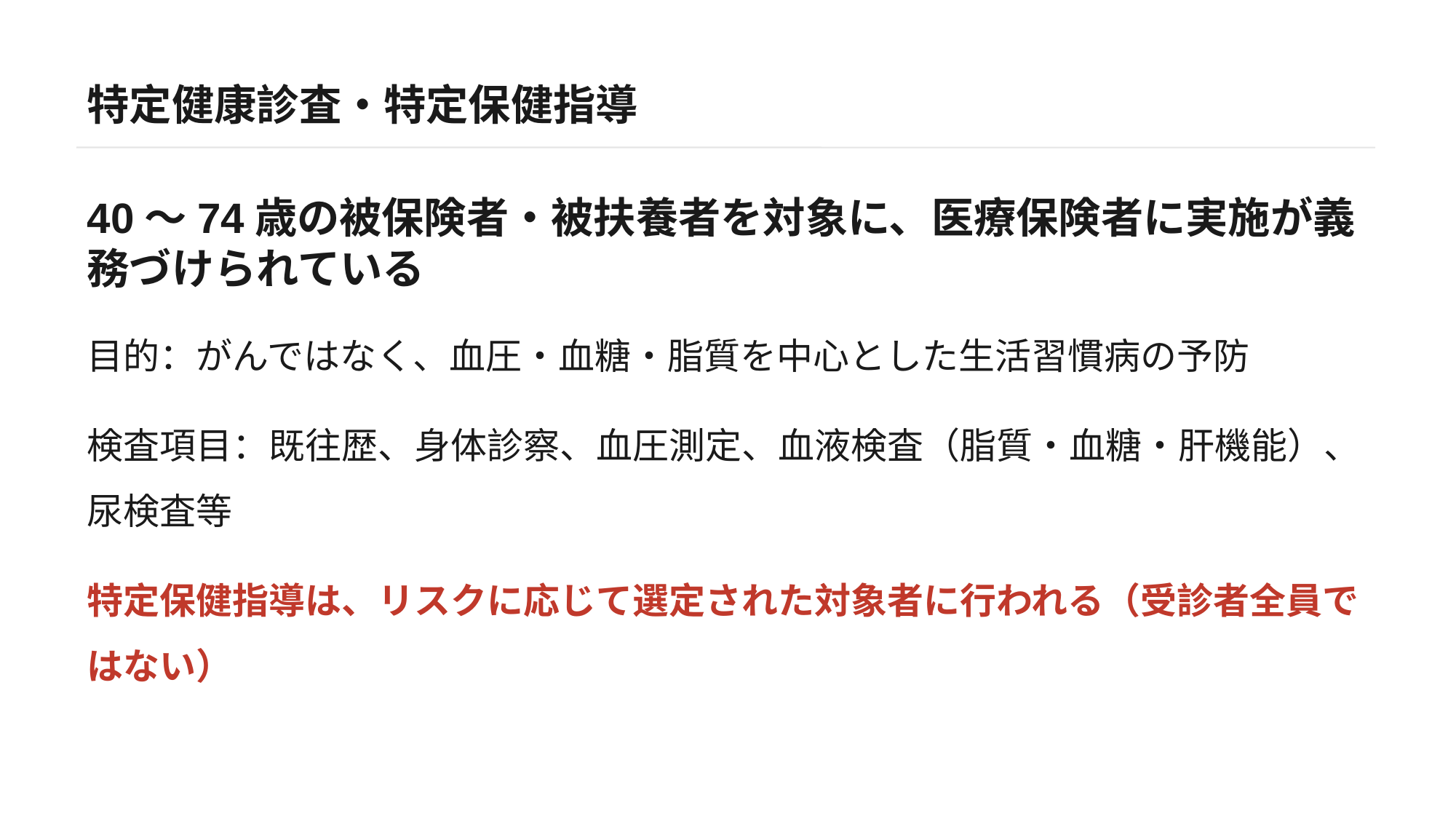

特定健康診査・特定保健指導

40〜74歳の被保険者・被扶養者を対象に、医療保険者に実施が義務づけられている
目的：がんではなく、血圧・血糖・脂質を中心とした生活習慣病の予防
検査項目：既往歴、身体診察、血圧測定、血液検査（脂質・血糖・肝機能）、尿検査等
特定保健指導は、リスクに応じて選定された対象者に行われる（受診者全員ではない）